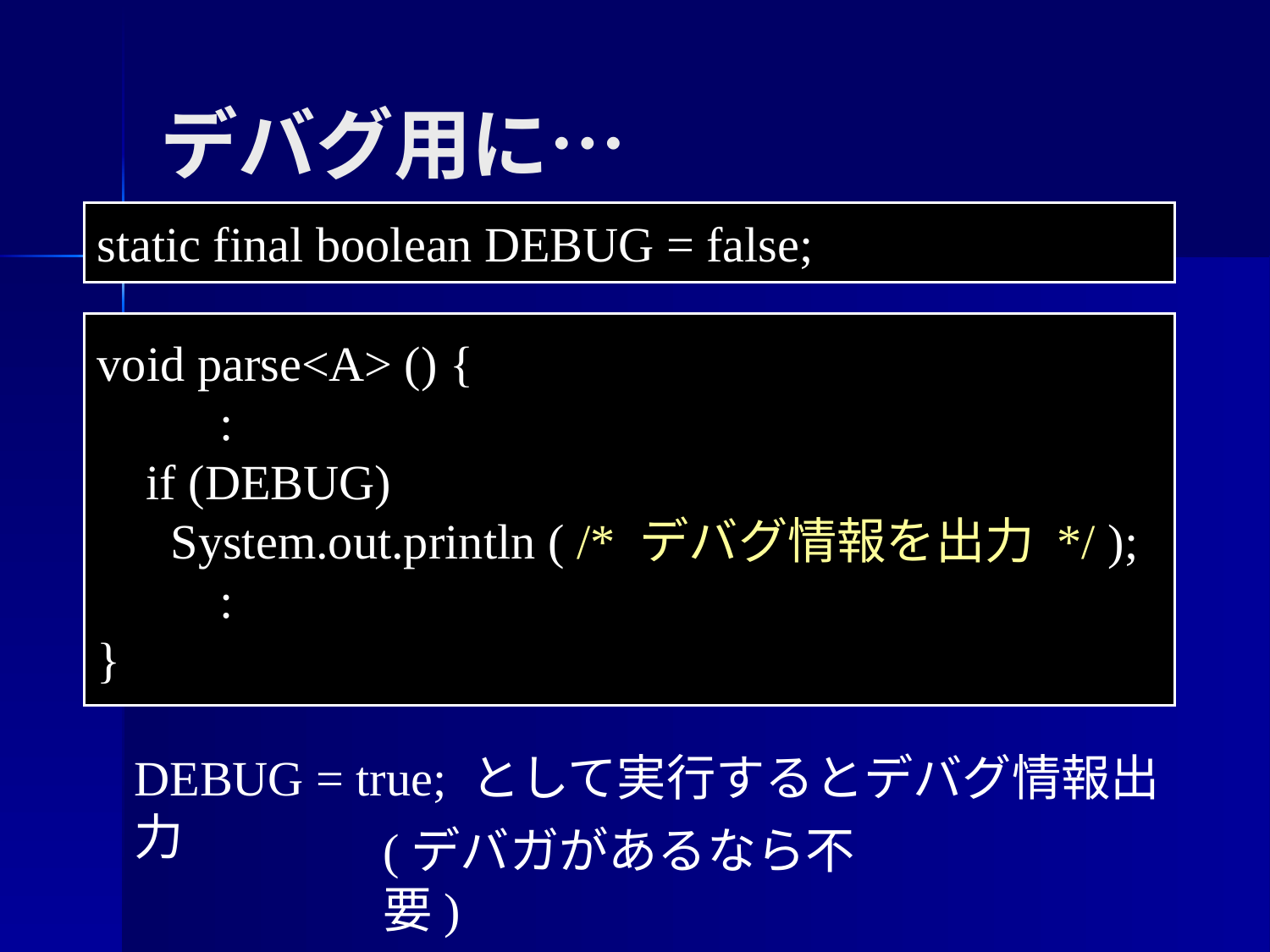

# デバグ用に…
static final boolean DEBUG = false;
void parse<A> () {
          :
    if (DEBUG)
      System.out.println ( /* デバグ情報を出力 */ );
          :
}
DEBUG = true; として実行するとデバグ情報出力
(デバガがあるなら不要)